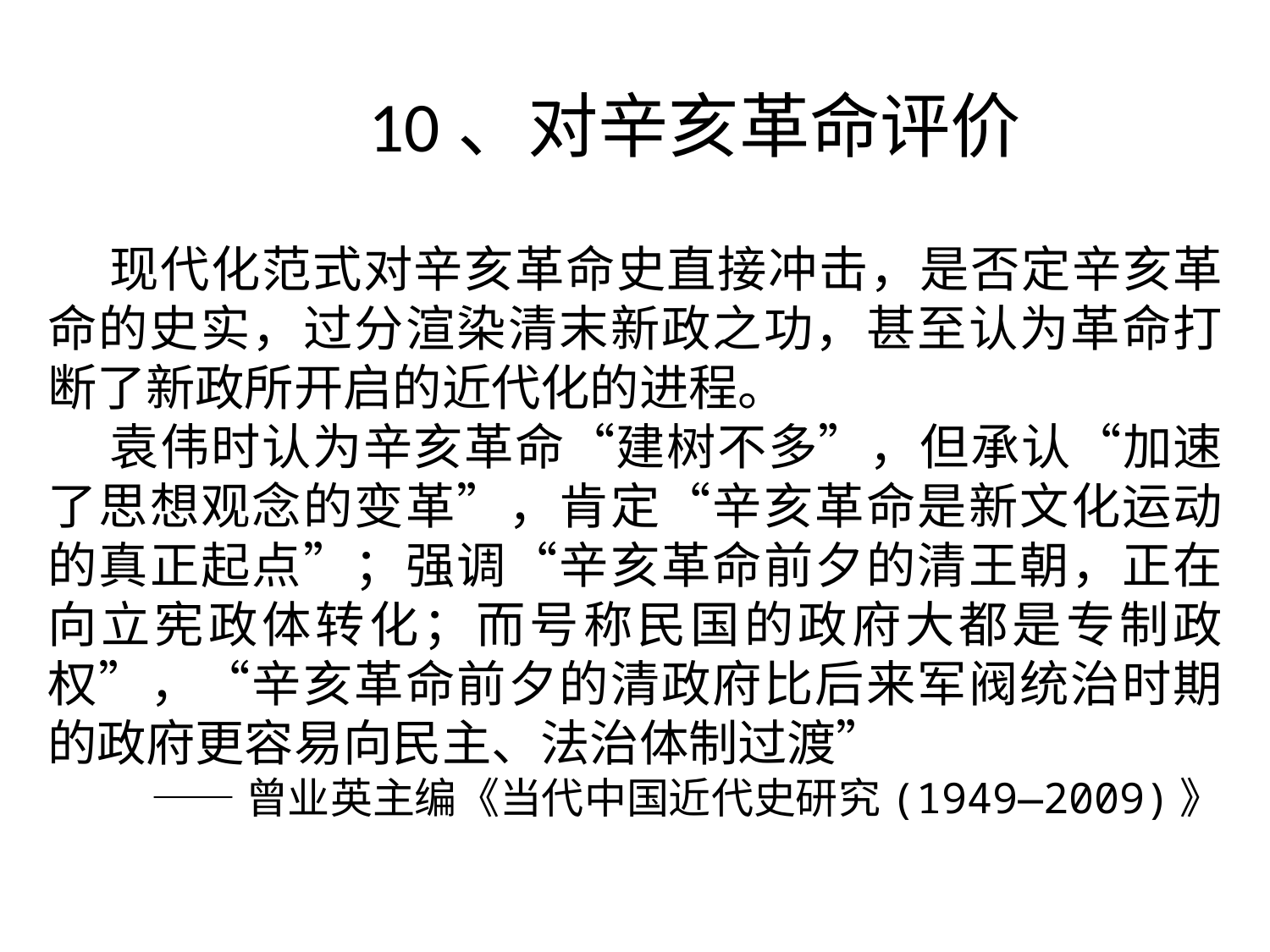

10、对辛亥革命评价
    现代化范式对辛亥革命史直接冲击，是否定辛亥革命的史实，过分渲染清末新政之功，甚至认为革命打断了新政所开启的近代化的进程。
    袁伟时认为辛亥革命“建树不多”，但承认“加速了思想观念的变革”，肯定“辛亥革命是新文化运动的真正起点”；强调“辛亥革命前夕的清王朝，正在向立宪政体转化；而号称民国的政府大都是专制政权”，“辛亥革命前夕的清政府比后来军阀统治时期的政府更容易向民主、法治体制过渡”
——曾业英主编《当代中国近代史研究(1949—2009)》